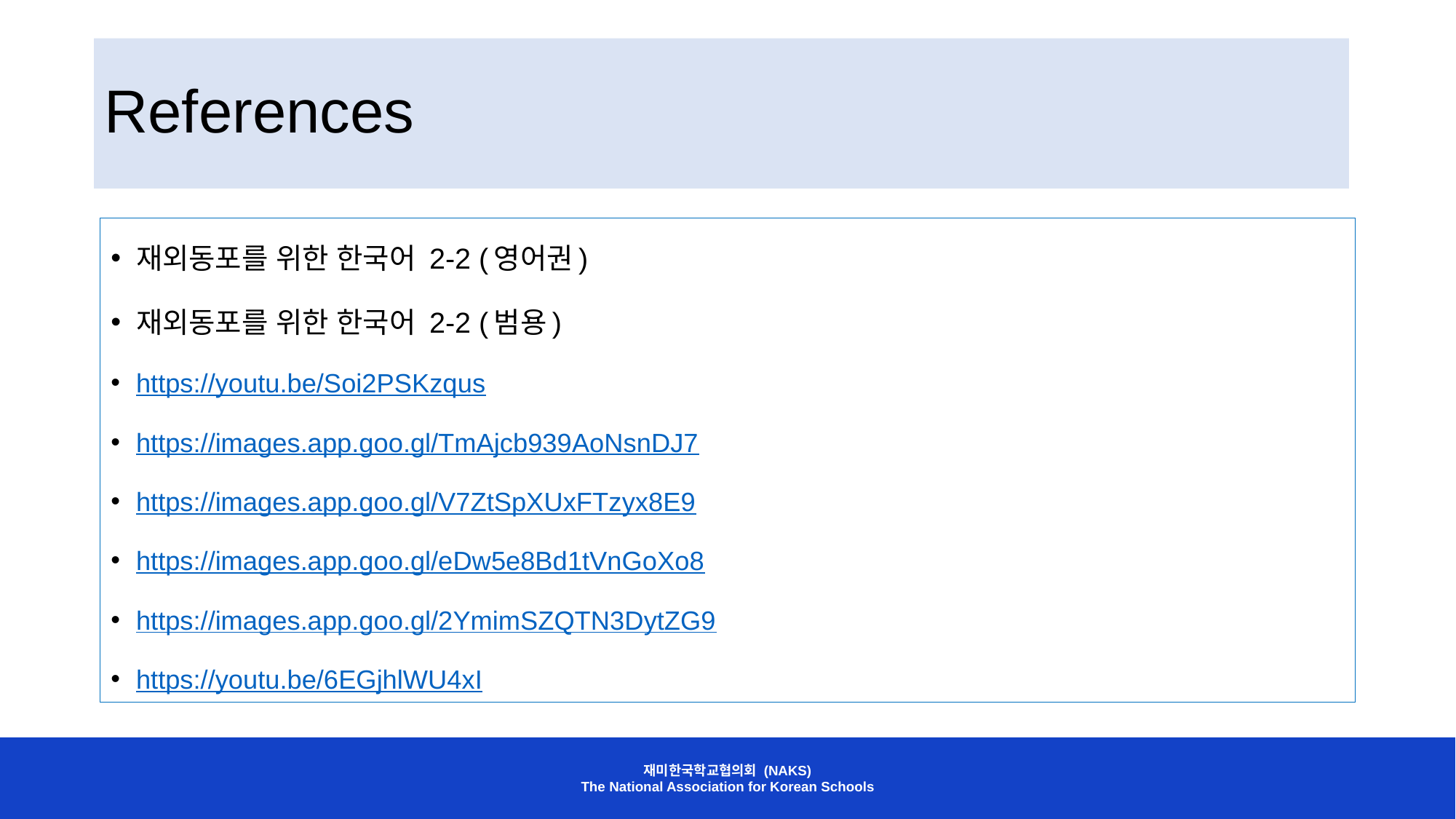

# References
재외동포를 위한 한국어 2-2 (영어권)
재외동포를 위한 한국어 2-2 (범용)
https://youtu.be/Soi2PSKzqus
https://images.app.goo.gl/TmAjcb939AoNsnDJ7
https://images.app.goo.gl/V7ZtSpXUxFTzyx8E9
https://images.app.goo.gl/eDw5e8Bd1tVnGoXo8
https://images.app.goo.gl/2YmimSZQTN3DytZG9
https://youtu.be/6EGjhlWU4xI